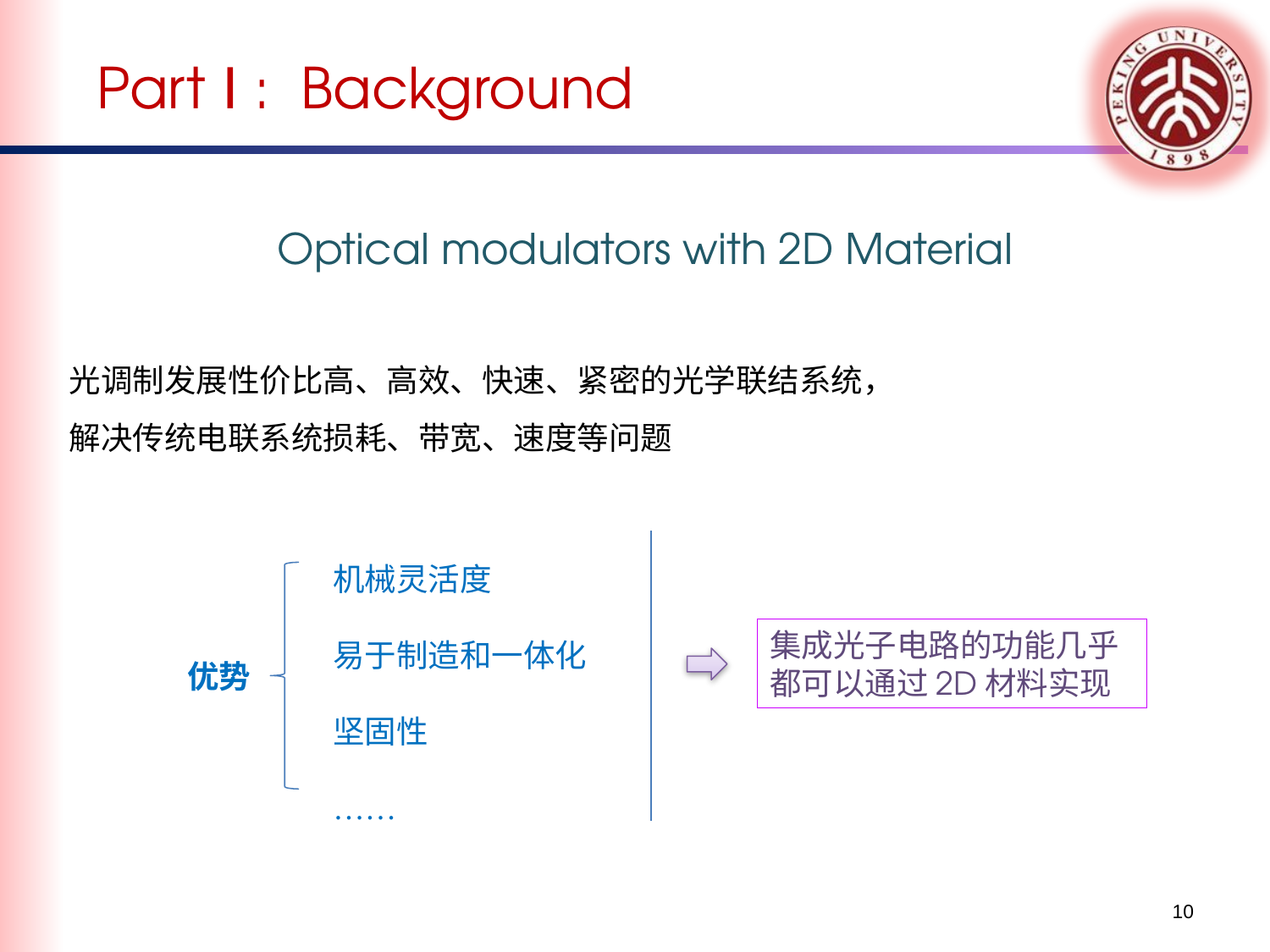

Part Ⅰ :  Background
Optical modulators with 2D Material
光调制发展性价比高、高效、快速、紧密的光学联结系统，
解决传统电联系统损耗、带宽、速度等问题
机械灵活度
易于制造和一体化
坚固性
……

集成光子电路的功能几乎都可以通过2D材料实现

优势
10